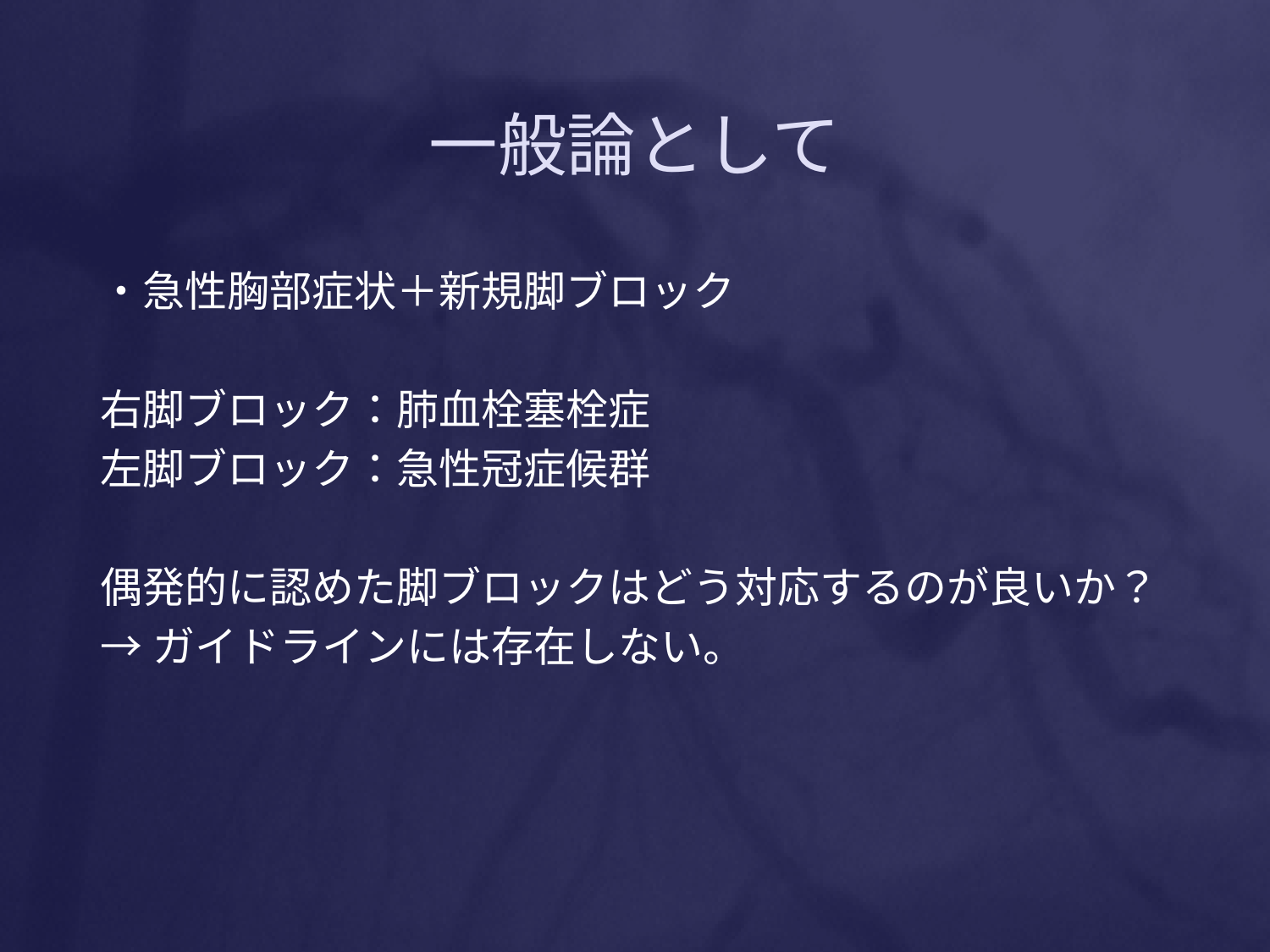

# 一般論として
・急性胸部症状＋新規脚ブロック

右脚ブロック：肺血栓塞栓症
左脚ブロック：急性冠症候群

偶発的に認めた脚ブロックはどう対応するのが良いか？
→ガイドラインには存在しない。